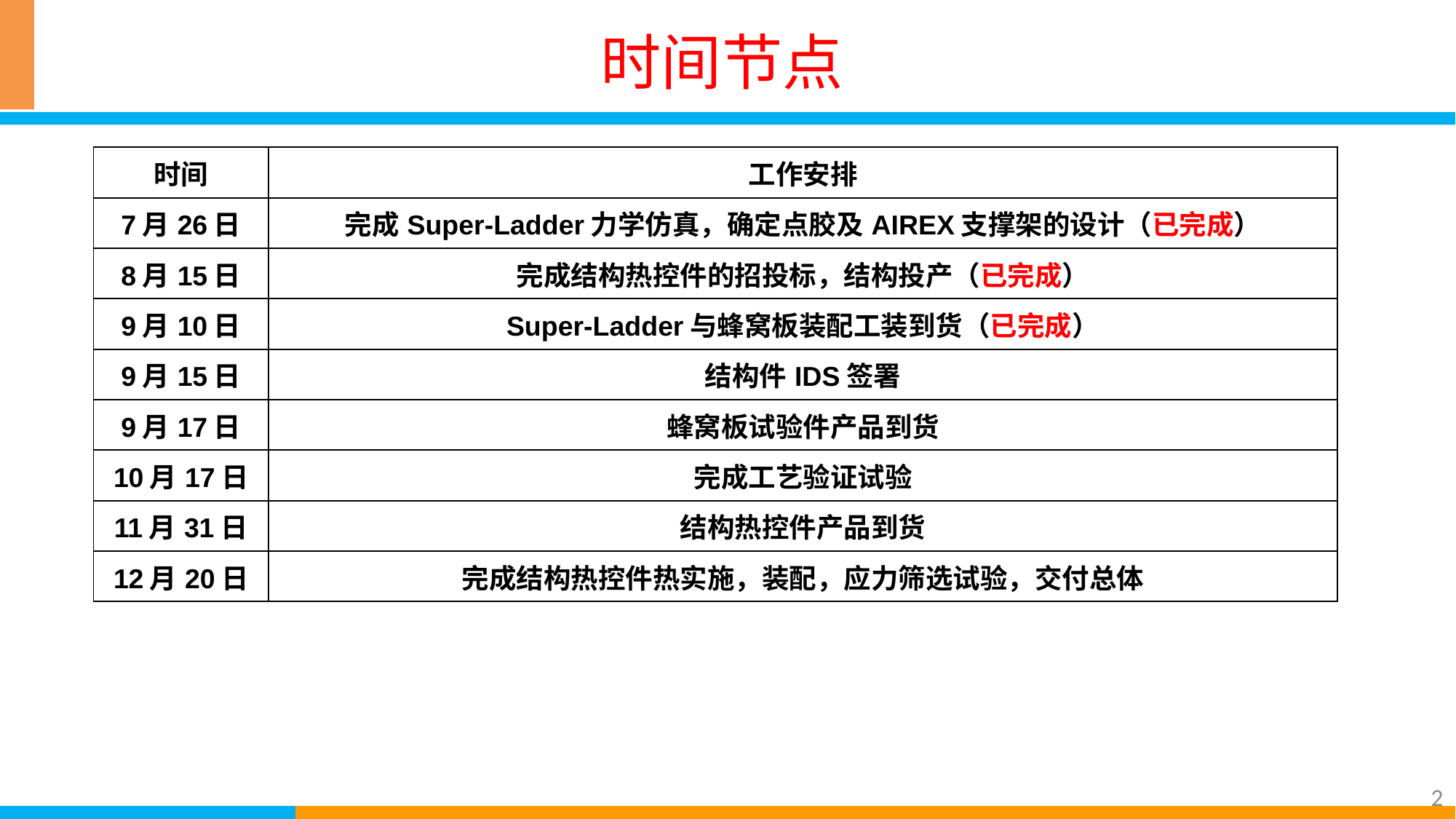

# 时间节点
| 时间 | 工作安排 |
| --- | --- |
| 7月26日 | 完成Super-Ladder力学仿真，确定点胶及AIREX支撑架的设计（已完成） |
| 8月15日 | 完成结构热控件的招投标，结构投产（已完成） |
| 9月10日 | Super-Ladder与蜂窝板装配工装到货（已完成） |
| 9月15日 | 结构件IDS签署 |
| 9月17日 | 蜂窝板试验件产品到货 |
| 10月17日 | 完成工艺验证试验 |
| 11月31日 | 结构热控件产品到货 |
| 12月20日 | 完成结构热控件热实施，装配，应力筛选试验，交付总体 |
2